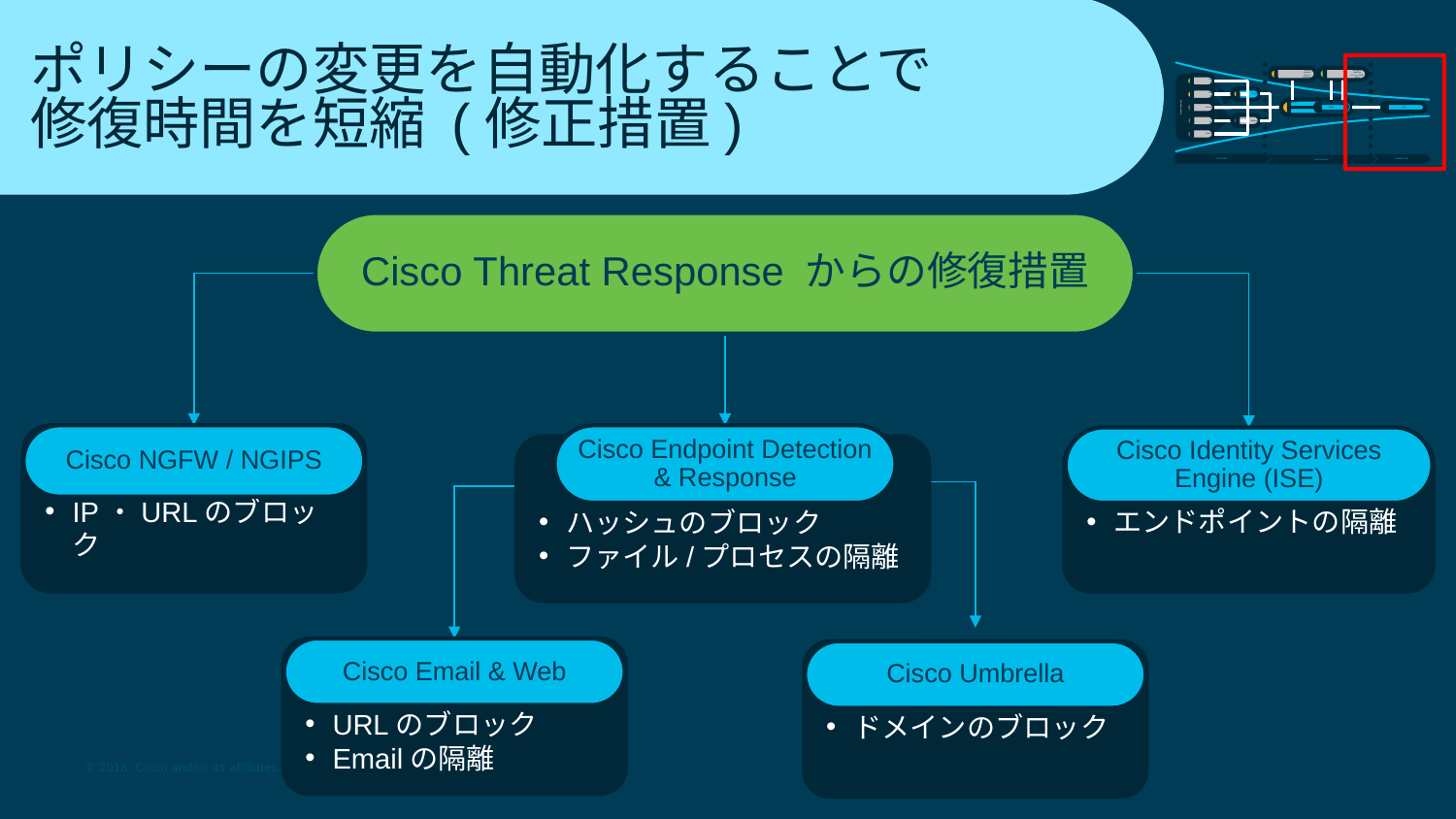

# ポリシーの変更を自動化することで修復時間を短縮 (修正措置)

Identity telemetry
(Cisco + Customer)
Intelligence telemetry
(Cisco + Third-party)

Endpoint
files

Network
traffic
Threat analytics

Product telemetry
        Enrichment

        Context

Internet requests

Visibility
Pivot

Web
activity
Behavior analytics

Email messages

DETECTION
REMEDIATION
INVESTIGATION
Cisco Threat Response からの修復措置

IP・URLのブロック
Cisco NGFW / NGIPS
Cisco Endpoint Detection & Response

ハッシュのブロック
ファイル/プロセスの隔離
Cisco Identity Services Engine (ISE)

エンドポイントの隔離

URLのブロック
Emailの隔離
Cisco Email & Web

ドメインのブロック
Cisco Umbrella